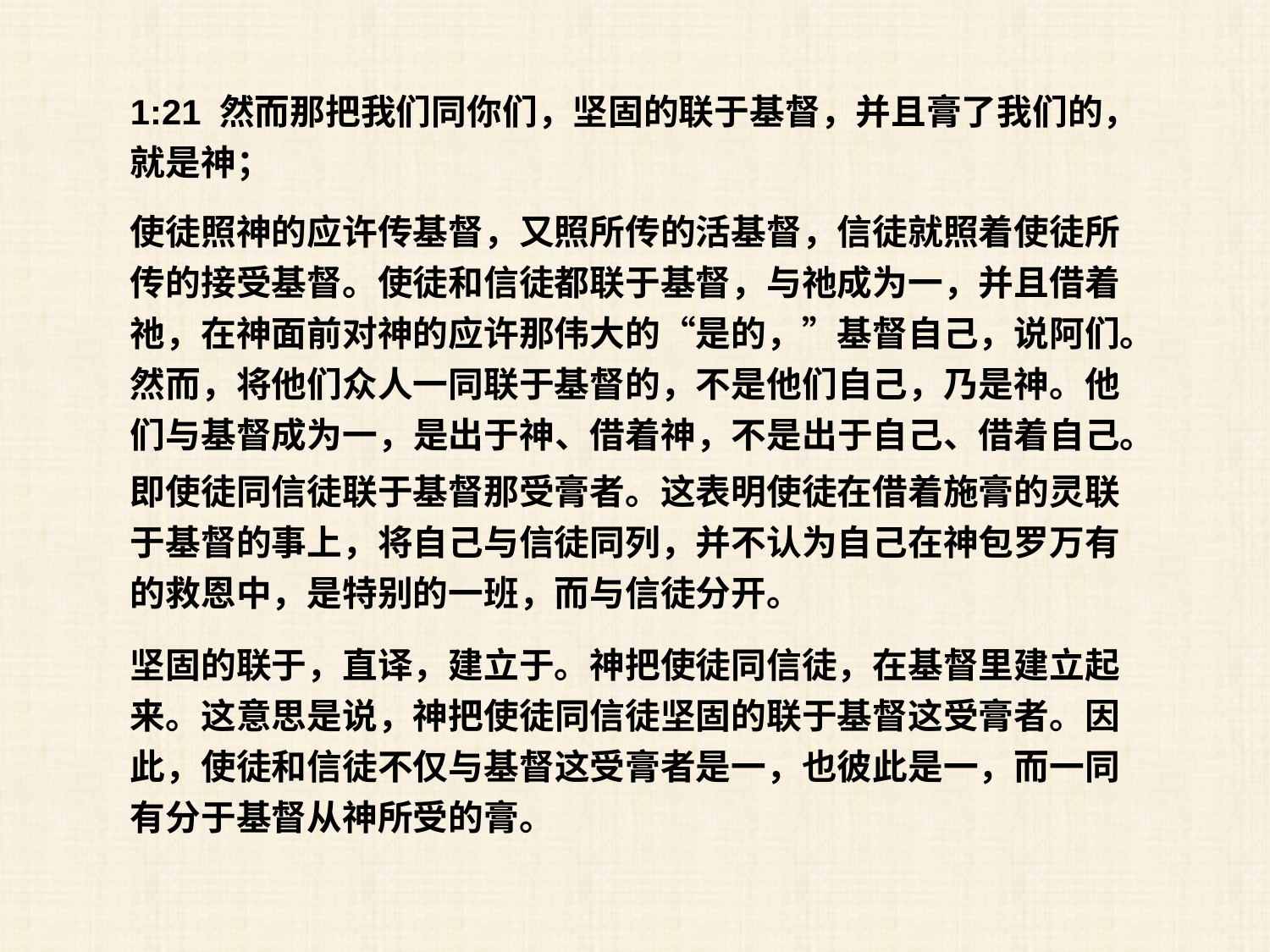

1:21 然而那把我们同你们，坚固的联于基督，并且膏了我们的，就是神；
使徒照神的应许传基督，又照所传的活基督，信徒就照着使徒所传的接受基督。使徒和信徒都联于基督，与祂成为一，并且借着祂，在神面前对神的应许那伟大的“是的，”基督自己，说阿们。然而，将他们众人一同联于基督的，不是他们自己，乃是神。他们与基督成为一，是出于神、借着神，不是出于自己、借着自己。
即使徒同信徒联于基督那受膏者。这表明使徒在借着施膏的灵联于基督的事上，将自己与信徒同列，并不认为自己在神包罗万有的救恩中，是特别的一班，而与信徒分开。
坚固的联于，直译，建立于。神把使徒同信徒，在基督里建立起来。这意思是说，神把使徒同信徒坚固的联于基督这受膏者。因此，使徒和信徒不仅与基督这受膏者是一，也彼此是一，而一同有分于基督从神所受的膏。